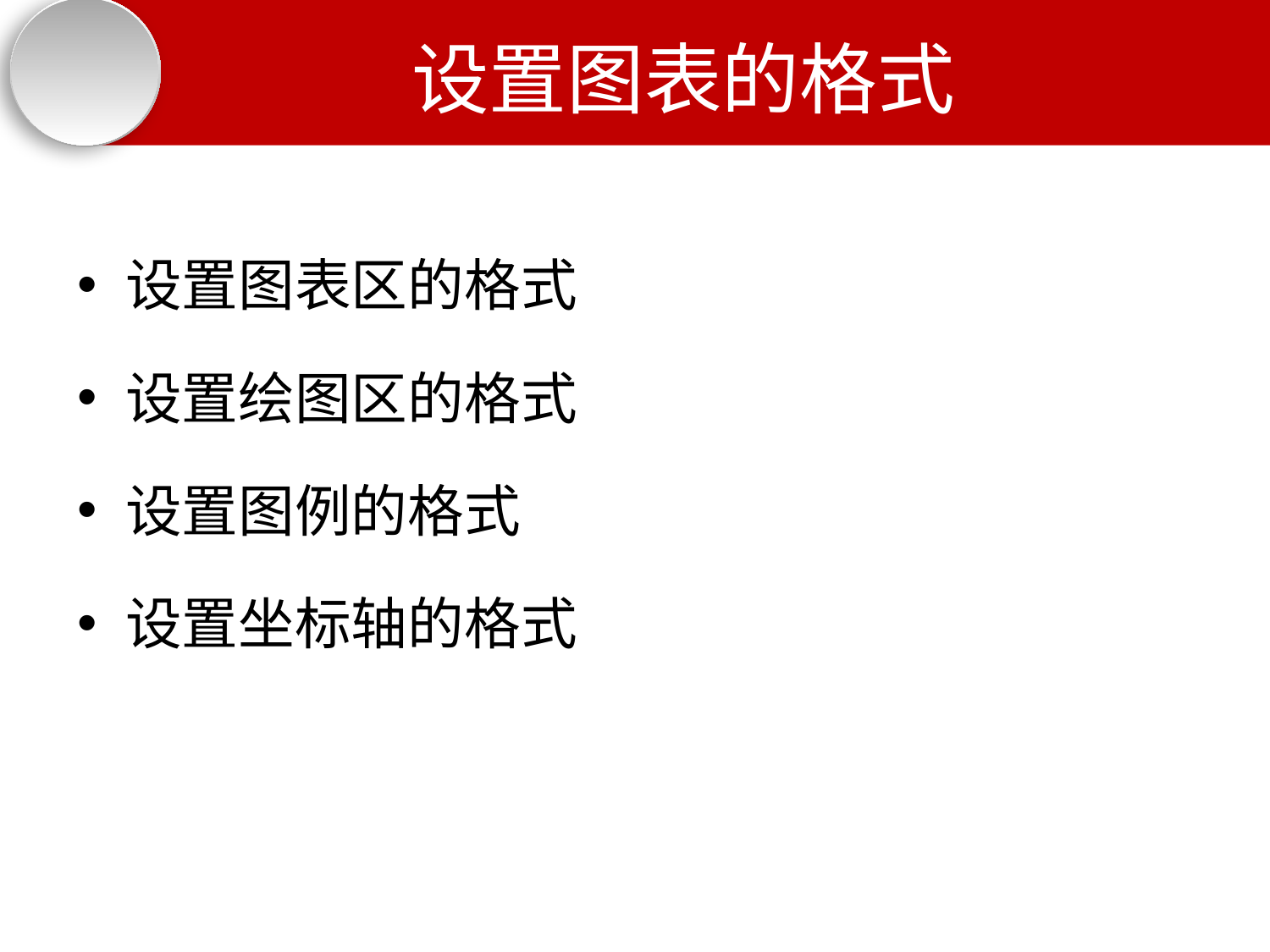

# 设置图表的格式
设置图表区的格式
设置绘图区的格式
设置图例的格式
设置坐标轴的格式

39